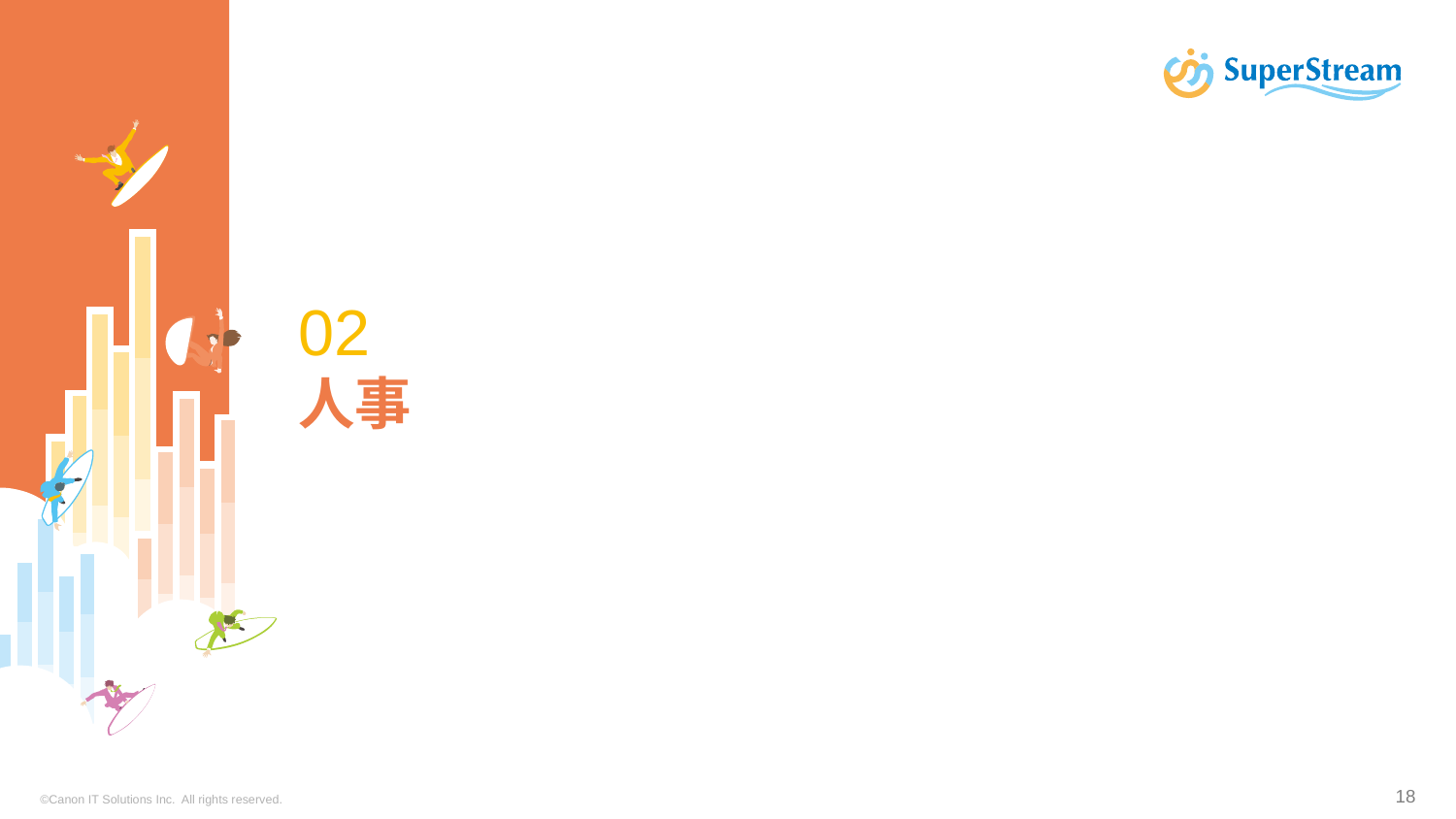

# 02 人事
©Canon IT Solutions Inc.  All rights reserved.
18